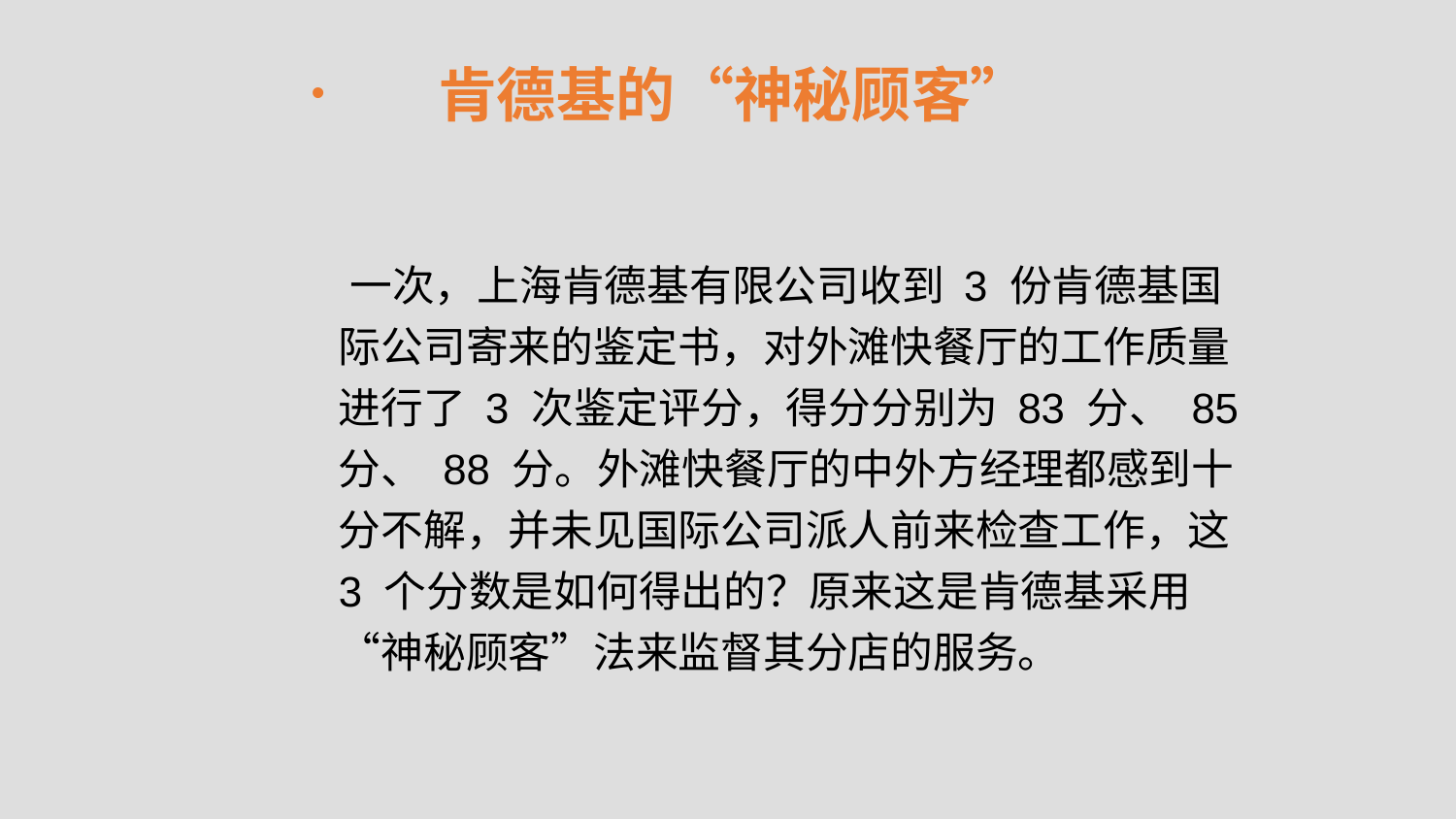

肯德基的“神秘顾客”

   一次，上海肯德基有限公司收到 3 份肯德基国际公司寄来的鉴定书，对外滩快餐厅的工作质量进行了 3 次鉴定评分，得分分别为 83 分、 85 分、 88 分。外滩快餐厅的中外方经理都感到十分不解，并未见国际公司派人前来检查工作，这 3 个分数是如何得出的？原来这是肯德基采用“神秘顾客”法来监督其分店的服务。